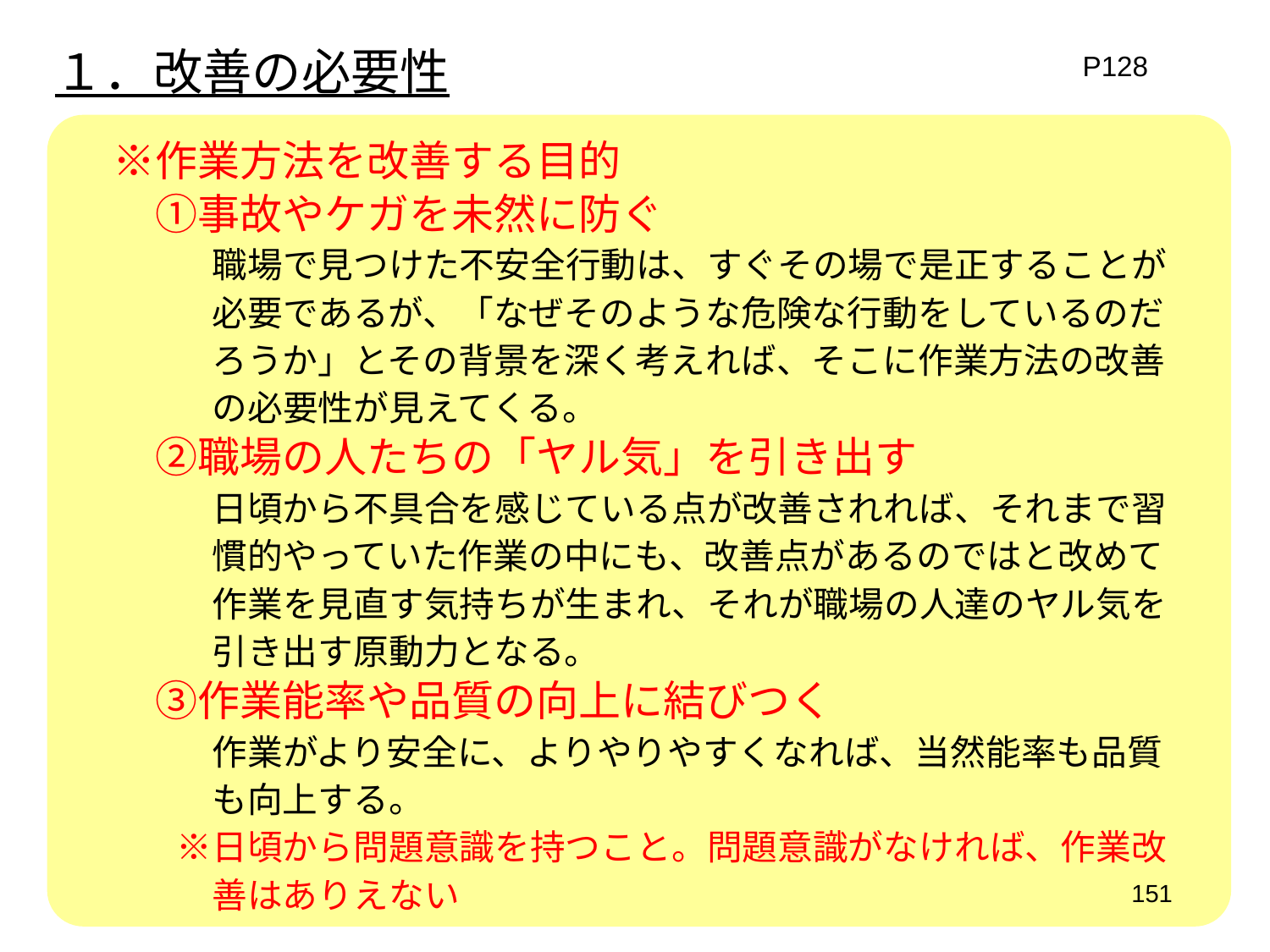

１．改善の必要性
P128
　※作業方法を改善する目的
　　①事故やケガを未然に防ぐ
　　　　職場で見つけた不安全行動は、すぐその場で是正することが
　　　　必要であるが、「なぜそのような危険な行動をしているのだ
　　　　ろうか」とその背景を深く考えれば、そこに作業方法の改善
　　　　の必要性が見えてくる。
　　②職場の人たちの「ヤル気」を引き出す
　　　　日頃から不具合を感じている点が改善されれば、それまで習
　　　　慣的やっていた作業の中にも、改善点があるのではと改めて
　　　　作業を見直す気持ちが生まれ、それが職場の人達のヤル気を
　　　　引き出す原動力となる。
　　③作業能率や品質の向上に結びつく
　　　　作業がより安全に、よりやりやすくなれば、当然能率も品質
　　　　も向上する。
　　　※日頃から問題意識を持つこと。問題意識がなければ、作業改
　　　　善はありえない

151